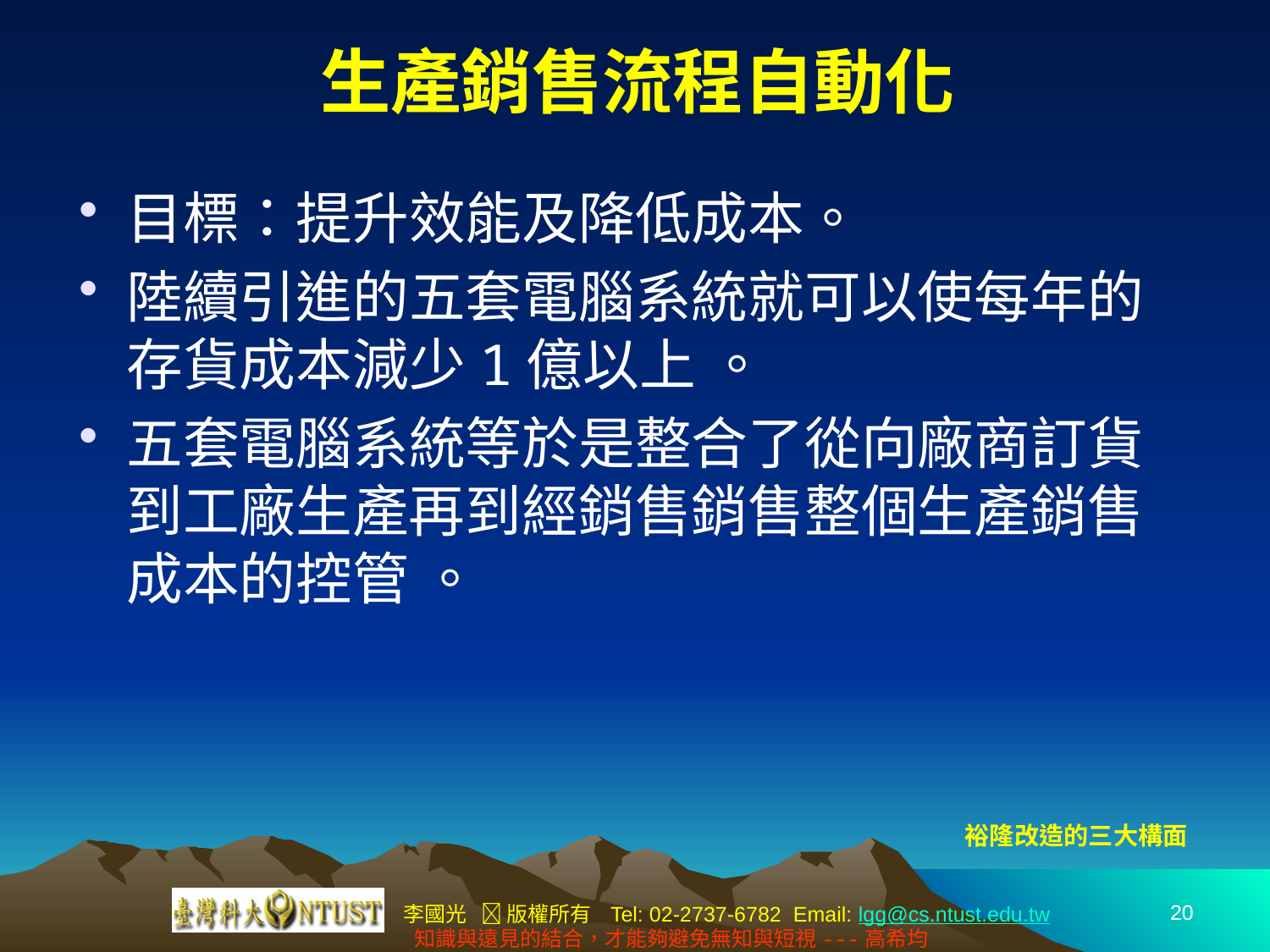

# 生產銷售流程自動化
目標：提升效能及降低成本。
陸續引進的五套電腦系統就可以使每年的存貨成本減少1億以上 。
五套電腦系統等於是整合了從向廠商訂貨到工廠生產再到經銷售銷售整個生產銷售成本的控管 。
裕隆改造的三大構面
20